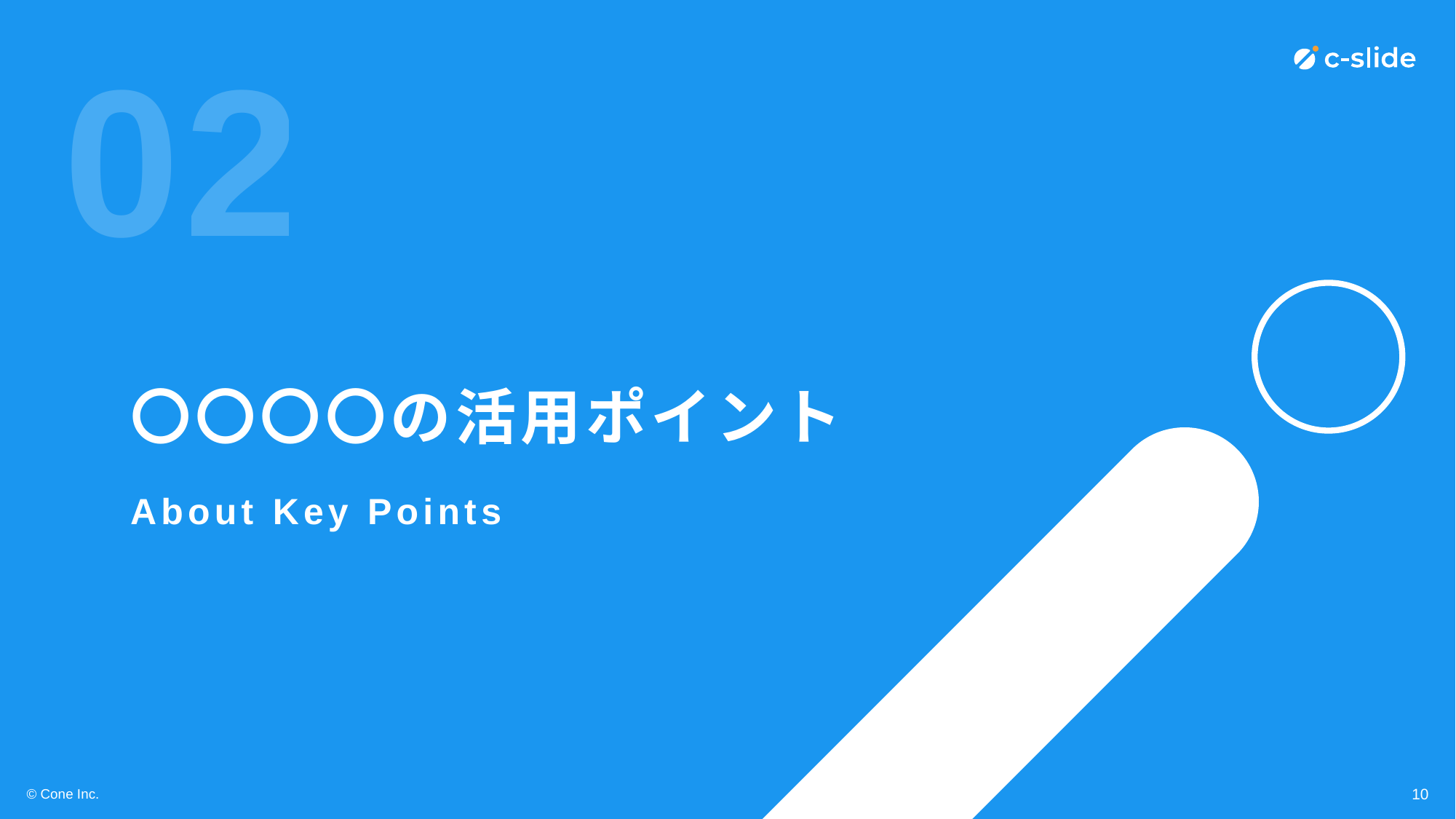

02
〇〇〇〇の活用ポイント
About Key Points
10
© Cone Inc.